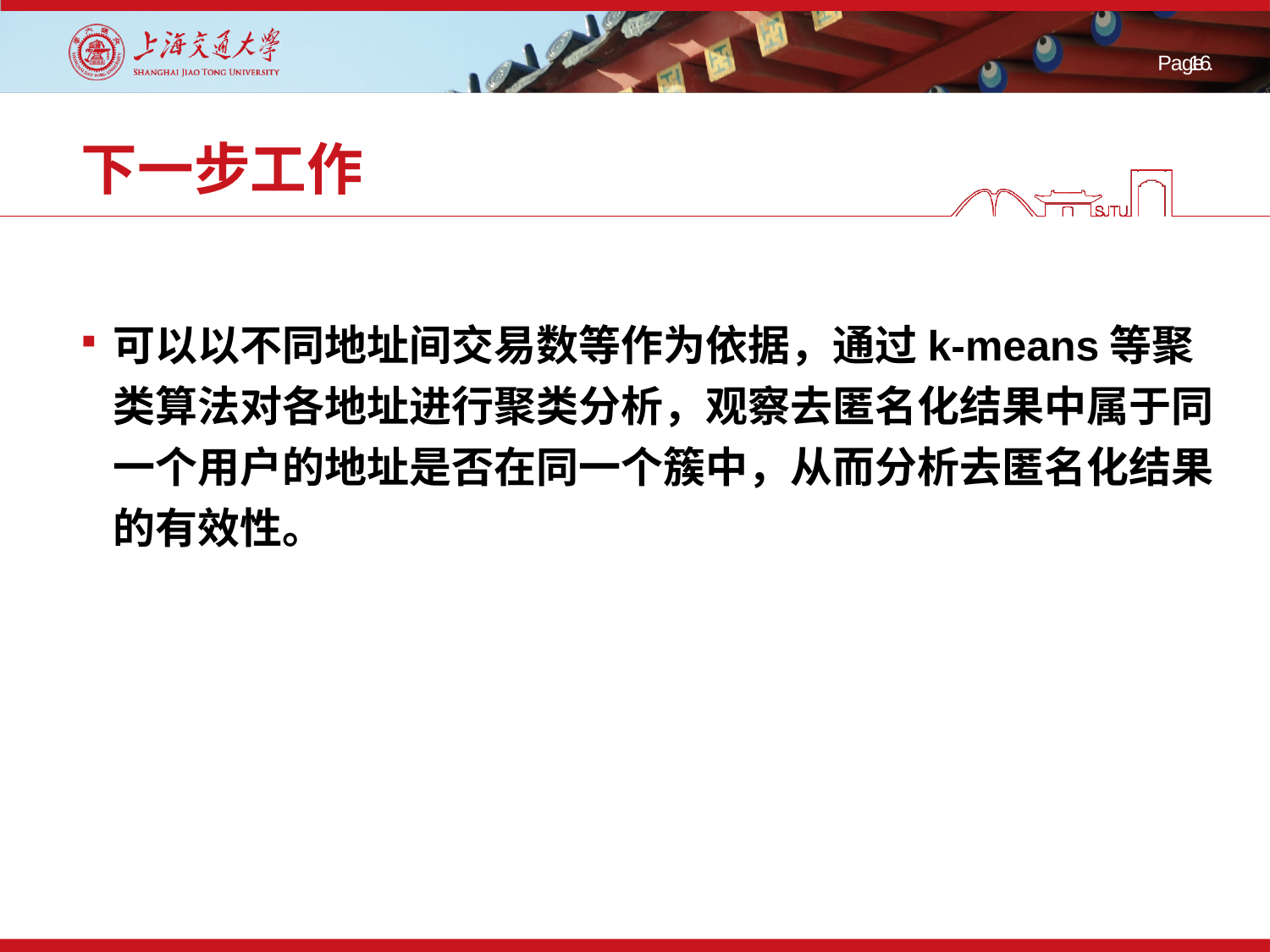

# 下一步工作

可以以不同地址间交易数等作为依据，通过k-means等聚类算法对各地址进行聚类分析，观察去匿名化结果中属于同一个用户的地址是否在同一个簇中，从而分析去匿名化结果的有效性。